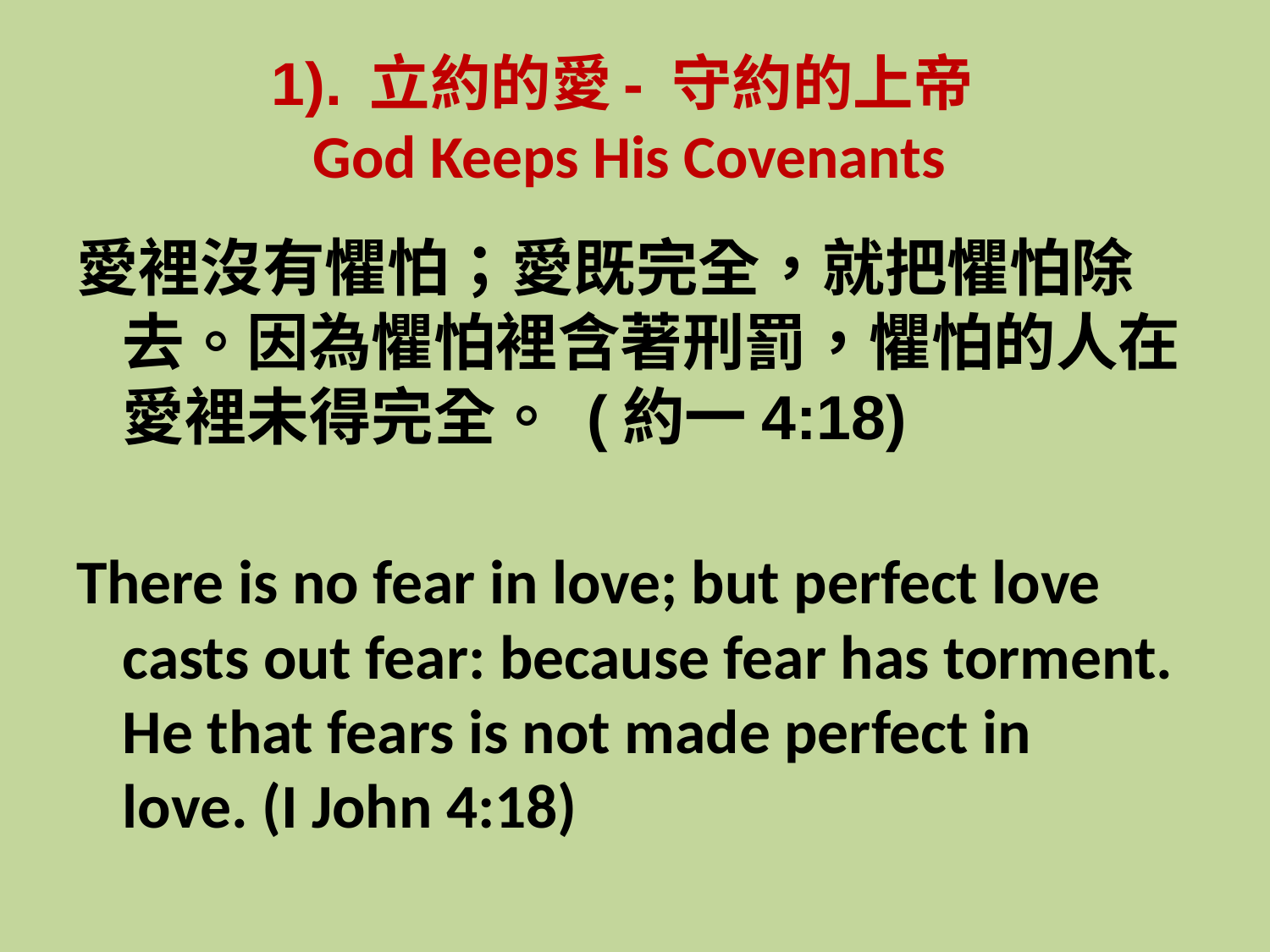

# 1). 立約的愛- 守約的上帝 God Keeps His Covenants
愛裡沒有懼怕；愛既完全，就把懼怕除去。因為懼怕裡含著刑罰，懼怕的人在愛裡未得完全。 (約一4:18)

There is no fear in love; but perfect love casts out fear: because fear has torment. He that fears is not made perfect in love. (I John 4:18)